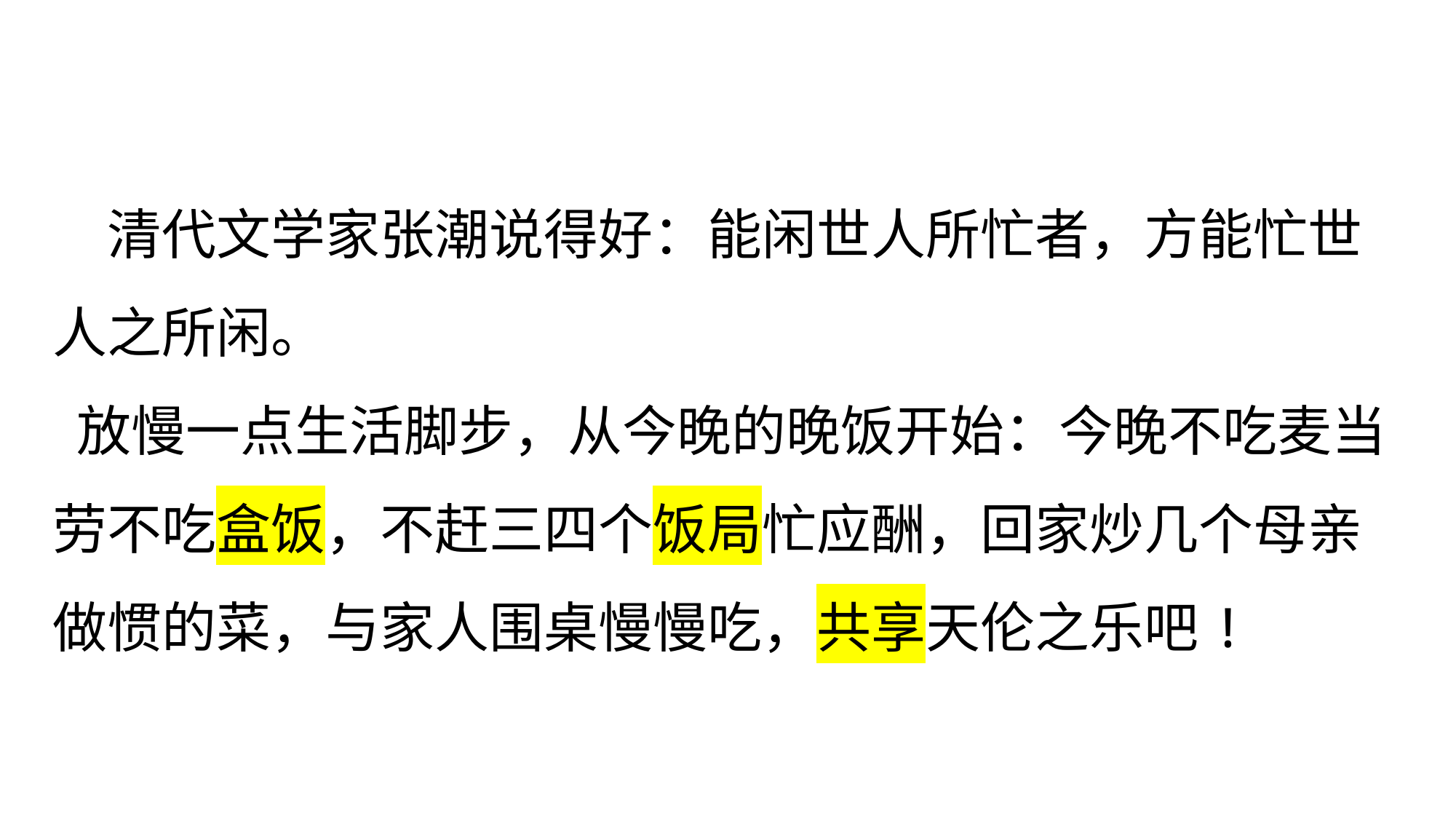

清代文学家张潮说得好：能闲世人所忙者，方能忙世人之所闲。
  放慢一点生活脚步，从今晚的晚饭开始：今晚不吃麦当劳不吃盒饭，不赶三四个饭局忙应酬，回家炒几个母亲做惯的菜，与家人围桌慢慢吃，共享天伦之乐吧!